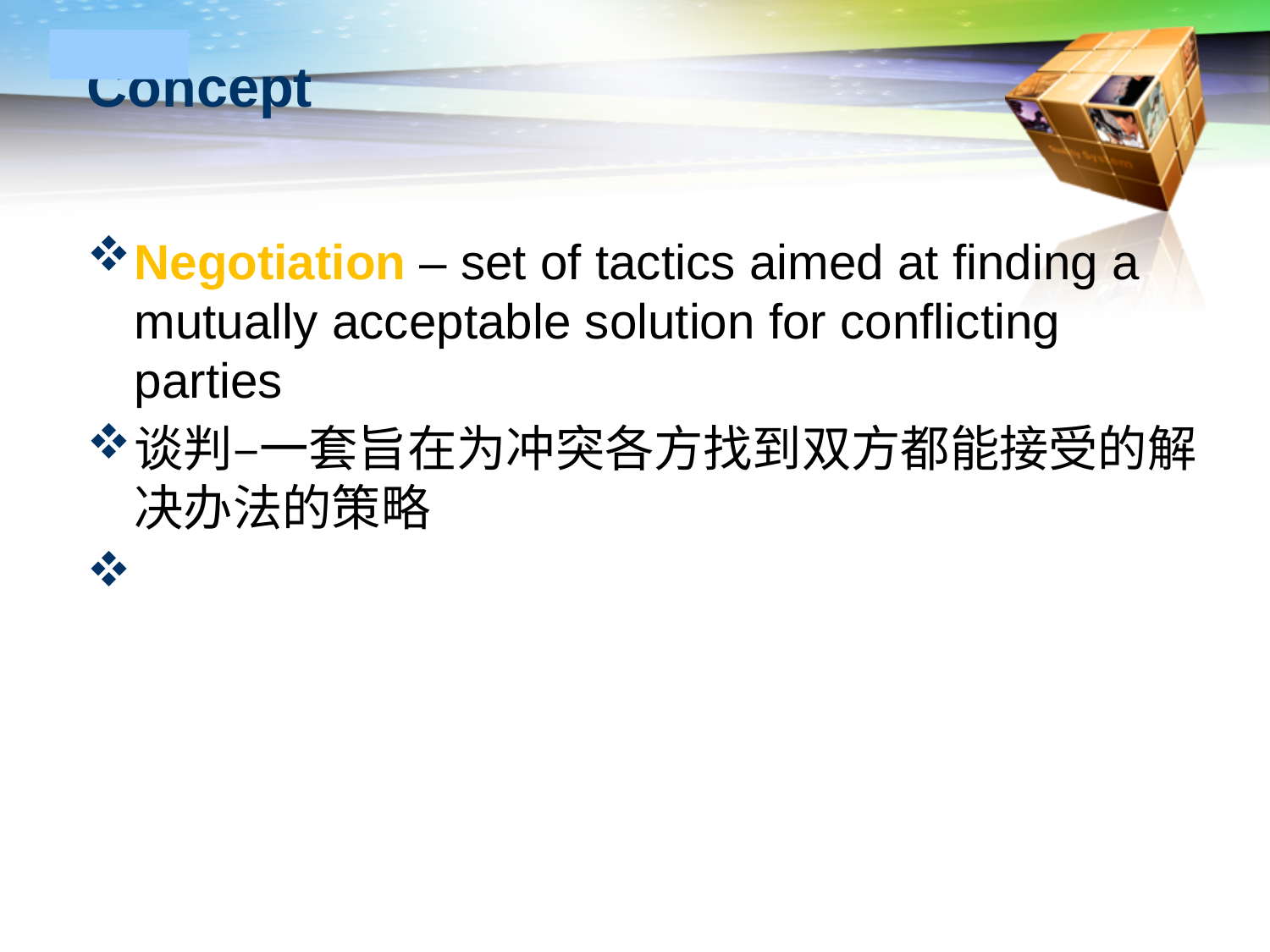

# Concept

Negotiation – set of tactics aimed at finding a mutually acceptable solution for conflicting parties
谈判–一套旨在为冲突各方找到双方都能接受的解决办法的策略